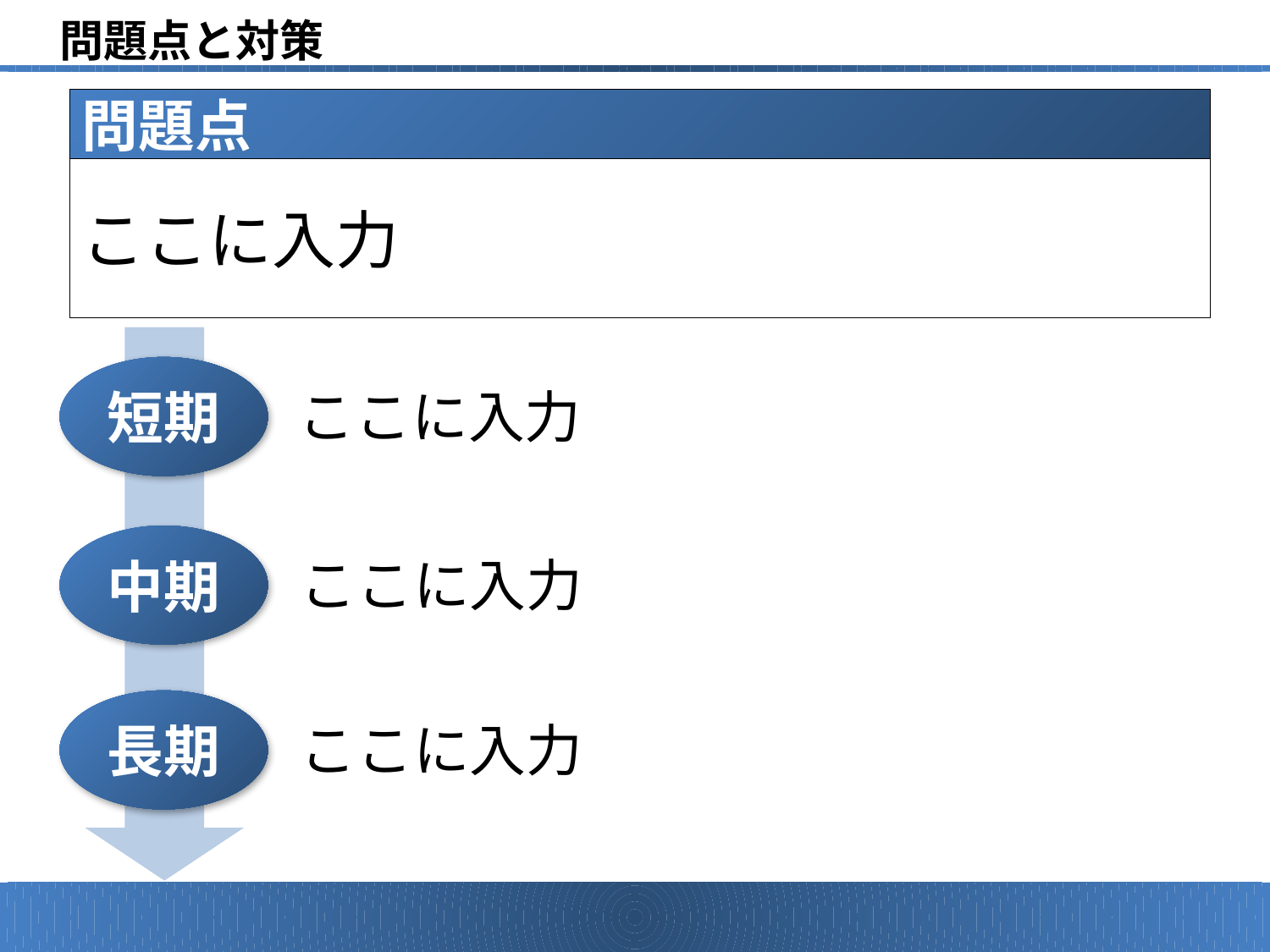

問題点と対策

問題点
ここに入力

短期
ここに入力
中期
ここに入力
長期
ここに入力